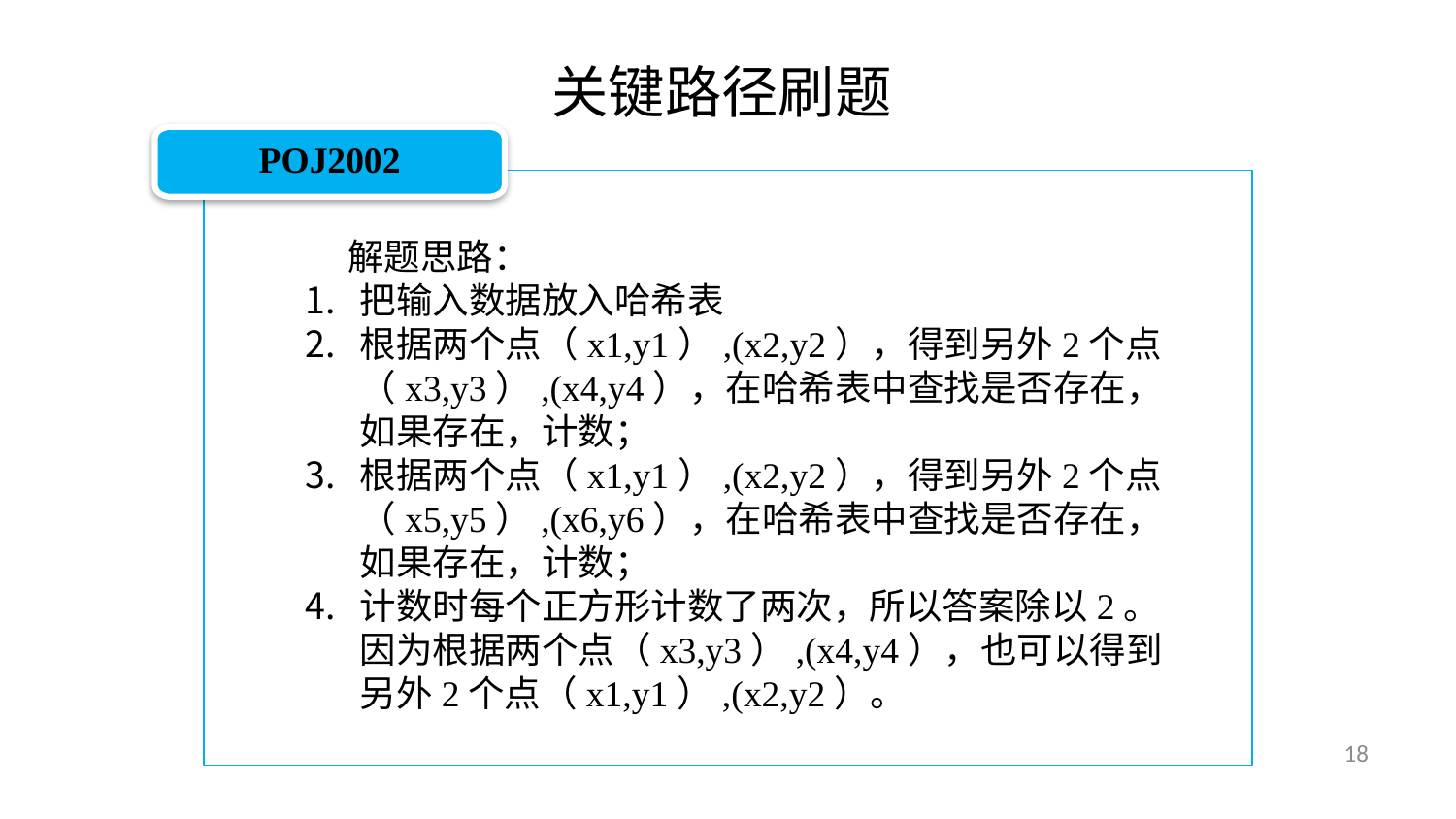

关键路径刷题
POJ2002

解题思路：
把输入数据放入哈希表
根据两个点（x1,y1）,(x2,y2），得到另外2个点（x3,y3）,(x4,y4），在哈希表中查找是否存在，如果存在，计数；
根据两个点（x1,y1）,(x2,y2），得到另外2个点（x5,y5）,(x6,y6），在哈希表中查找是否存在，如果存在，计数；
计数时每个正方形计数了两次，所以答案除以2。因为根据两个点（x3,y3）,(x4,y4），也可以得到另外2个点（x1,y1）,(x2,y2）。
18